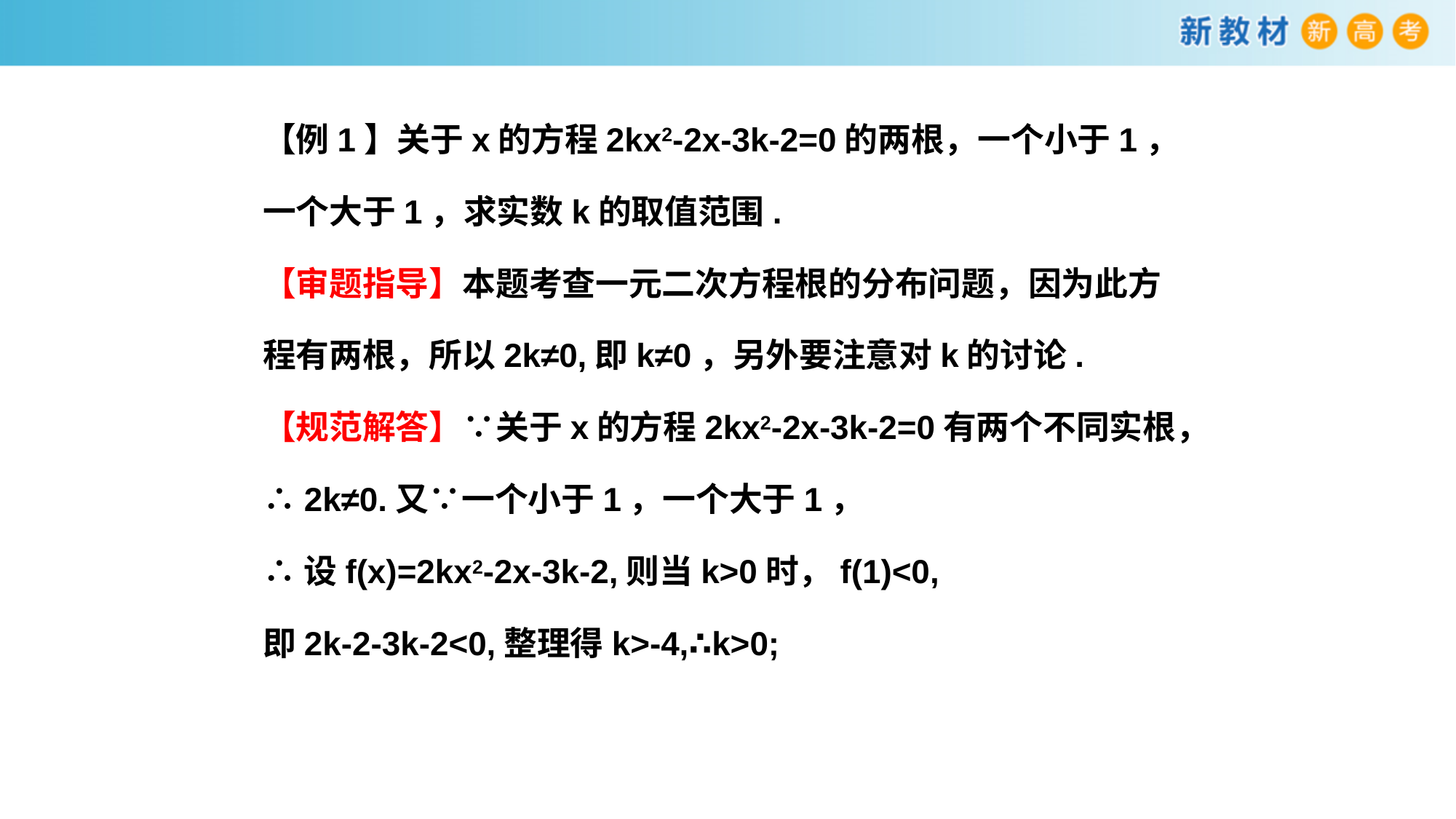

【例1】关于x的方程2kx2-2x-3k-2=0的两根，一个小于1，一个大于1，求实数k的取值范围.
【审题指导】本题考查一元二次方程根的分布问题，因为此方程有两根，所以2k≠0,即k≠0，另外要注意对k的讨论.
【规范解答】∵关于x的方程2kx2-2x-3k-2=0有两个不同实根，∴2k≠0.又∵一个小于1，一个大于1，
∴设f(x)=2kx2-2x-3k-2,则当k>0时，f(1)<0,
即2k-2-3k-2<0,整理得k>-4,∴k>0;